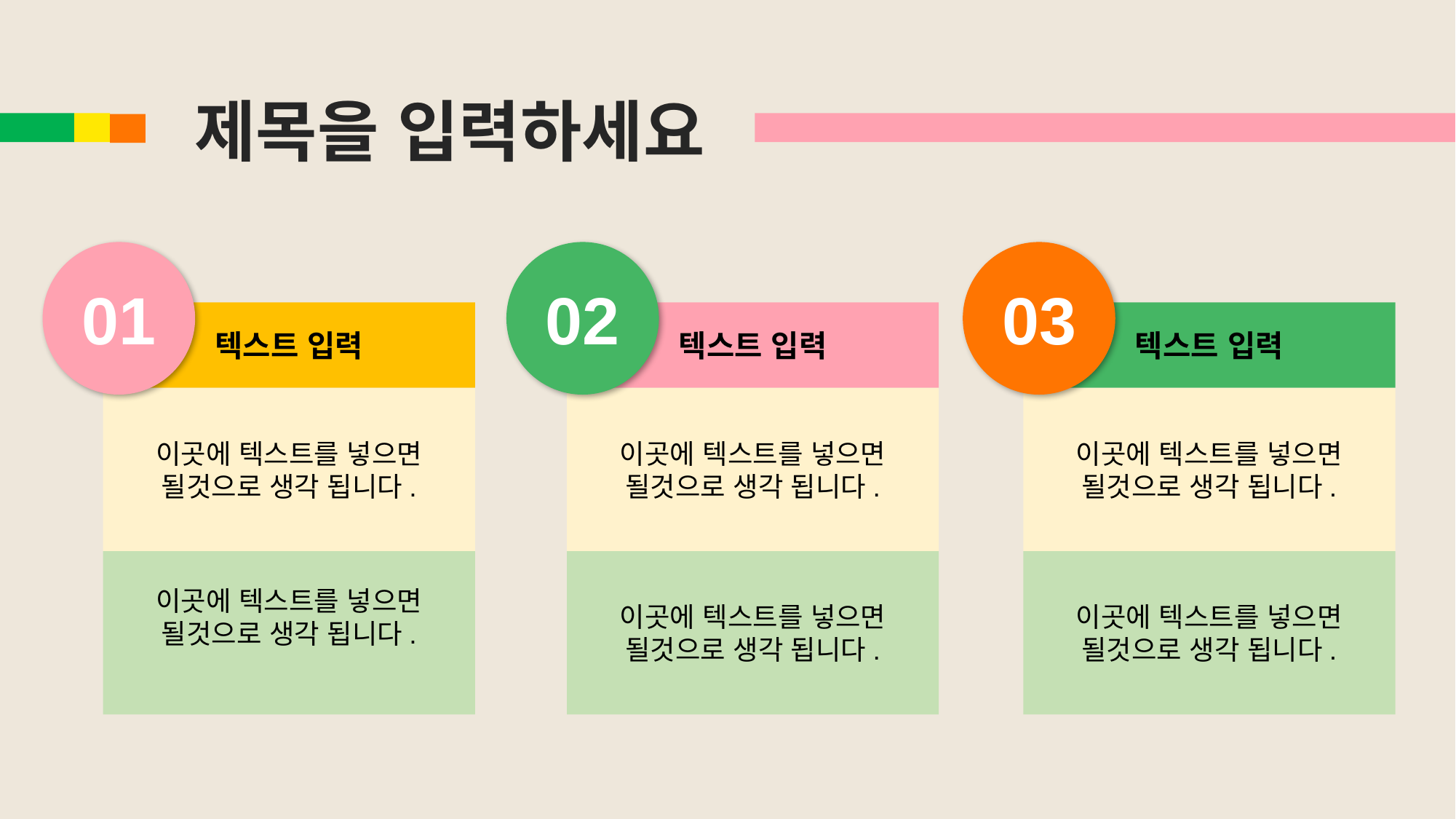

제목을 입력하세요

01
텍스트 입력
이곳에 텍스트를 넣으면 될것으로 생각 됩니다.
이곳에 텍스트를 넣으면 될것으로 생각 됩니다.

02
텍스트 입력
이곳에 텍스트를 넣으면 될것으로 생각 됩니다.
이곳에 텍스트를 넣으면 될것으로 생각 됩니다.
03
텍스트 입력
이곳에 텍스트를 넣으면 될것으로 생각 됩니다.
이곳에 텍스트를 넣으면 될것으로 생각 됩니다.